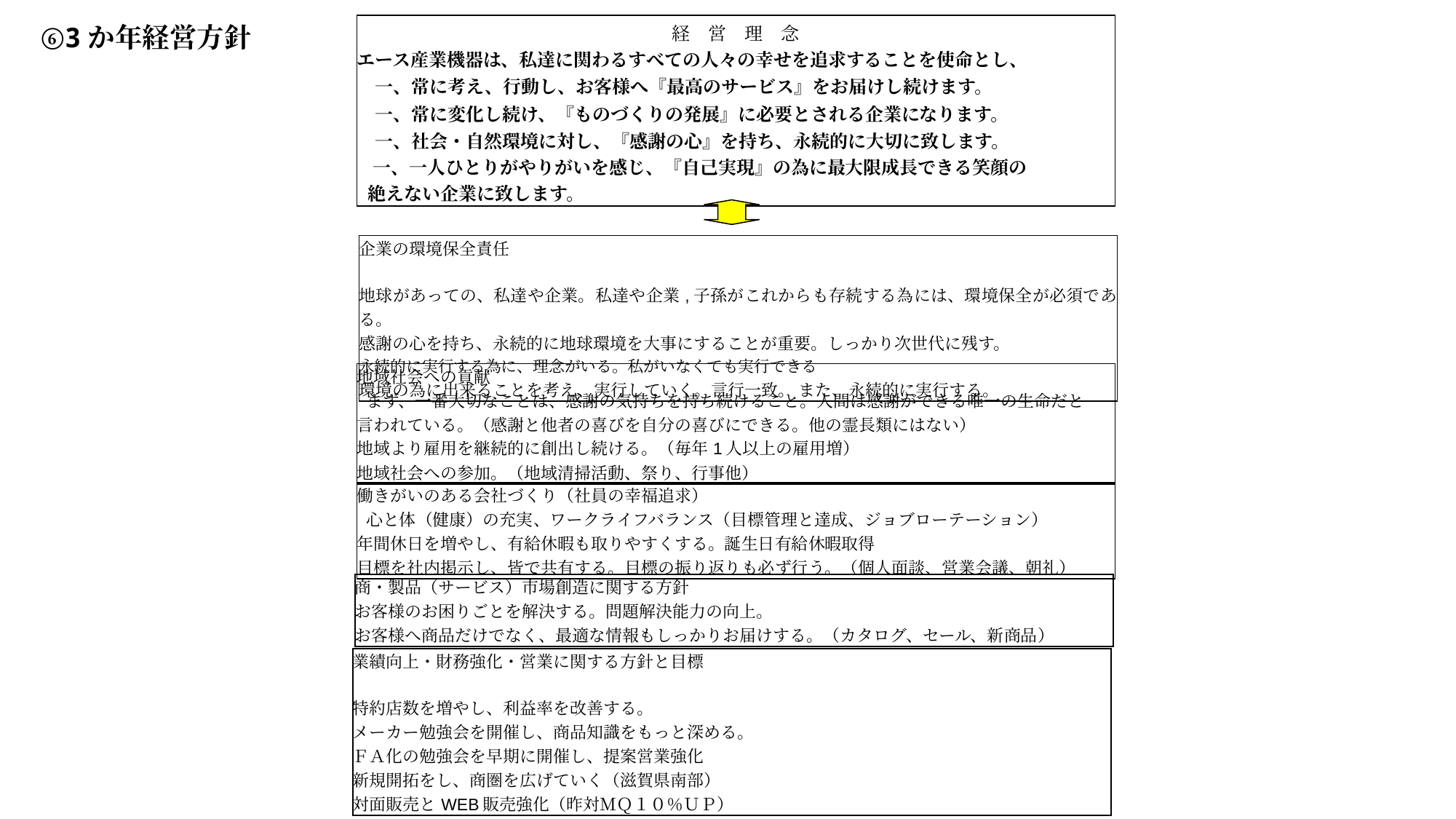

⑥3か年経営方針
| 経　営　理　念 エース産業機器は、私達に関わるすべての人々の幸せを追求することを使命とし、 一、常に考え、行動し、お客様へ『最高のサービス』をお届けし続けます。 一、常に変化し続け、『ものづくりの発展』に必要とされる企業になります。 一、社会・自然環境に対し、『感謝の心』を持ち、永続的に大切に致します。 一、一人ひとりがやりがいを感じ、『自己実現』の為に最大限成長できる笑顔の 絶えない企業に致します。 |
| --- |

| 企業の環境保全責任   地球があっての、私達や企業。私達や企業,子孫がこれからも存続する為には、環境保全が必須である。 感謝の心を持ち、永続的に地球環境を大事にすることが重要。しっかり次世代に残す。 永続的に実行する為に、理念がいる。私がいなくても実行できる 環境の為に出来ることを考え、実行していく。言行一致。 また、永続的に実行する。 |
| --- |
| 地域社会への貢献  まず、一番大切なことは、感謝の気持ちを持ち続けること。人間は感謝ができる唯一の生命だと 言われている。（感謝と他者の喜びを自分の喜びにできる。他の霊長類にはない） 地域より雇用を継続的に創出し続ける。（毎年1人以上の雇用増） 地域社会への参加。（地域清掃活動、祭り、行事他） |
| --- |
| 働きがいのある会社づくり（社員の幸福追求）  心と体（健康）の充実、ワークライフバランス（目標管理と達成、ジョブローテーション） 年間休日を増やし、有給休暇も取りやすくする。誕生日有給休暇取得 目標を社内掲示し、皆で共有する。目標の振り返りも必ず行う。（個人面談、営業会議、朝礼） |
| --- |
| 商・製品（サービス）市場創造に関する方針  お客様のお困りごとを解決する。問題解決能力の向上。 お客様へ商品だけでなく、最適な情報もしっかりお届けする。（カタログ、セール、新商品） |
| --- |
| 業績向上・財務強化・営業に関する方針と目標   特約店数を増やし、利益率を改善する。 メーカー勉強会を開催し、商品知識をもっと深める。 ＦＡ化の勉強会を早期に開催し、提案営業強化 新規開拓をし、商圏を広げていく（滋賀県南部） 対面販売とWEB販売強化（昨対ＭＱ１０％ＵＰ） |
| --- |